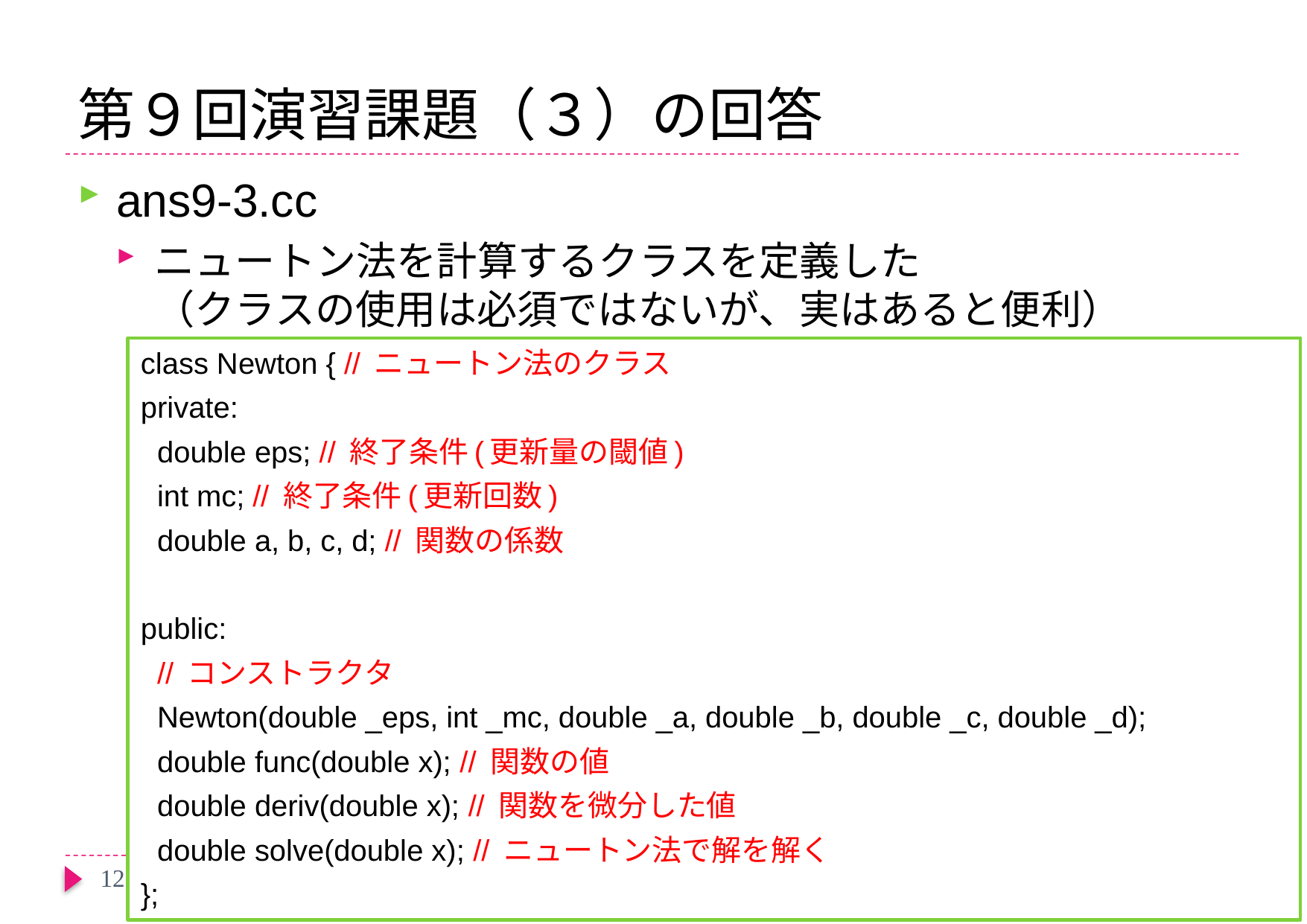

# 第９回演習課題（３）の回答
ans9-3.cc
ニュートン法を計算するクラスを定義した
（クラスの使用は必須ではないが、実はあると便利）

class Newton { // ニュートン法のクラス
private:
  double eps; // 終了条件(更新量の閾値)
  int mc; // 終了条件(更新回数)
  double a, b, c, d; // 関数の係数

public:
  // コンストラクタ
  Newton(double _eps, int _mc, double _a, double _b, double _c, double _d);
  double func(double x); // 関数の値
  double deriv(double x); // 関数を微分した値
  double solve(double x); // ニュートン法で解を解く
};

12